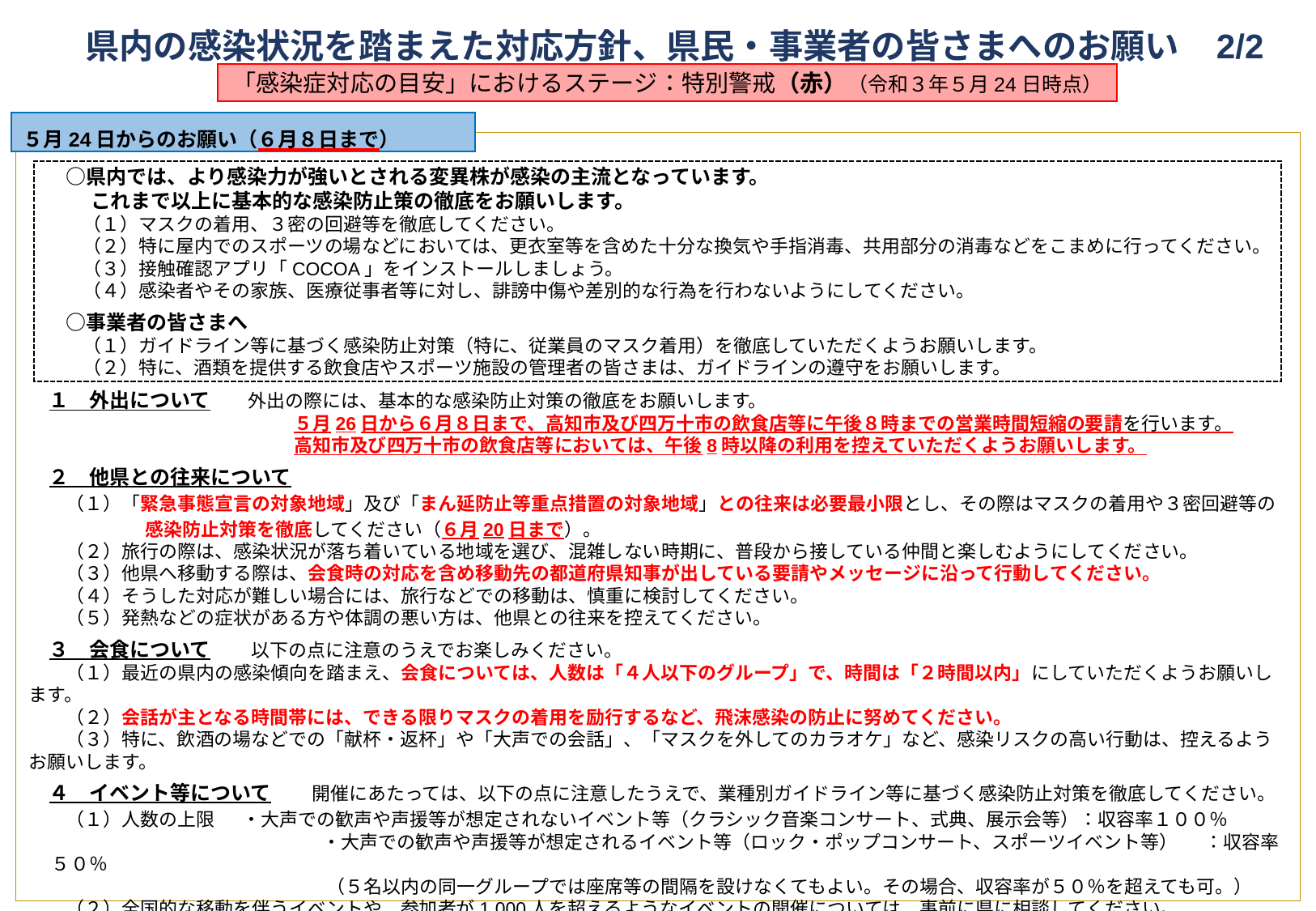

「感染症対応の目安」におけるステージ：特別警戒（赤）
（令和３年５月24日時点）
　県内の感染状況を踏まえた対応方針、県民・事業者の皆さまへのお願い　2/2
継続していただく取り組み（６月８日まで）

　　最近の県内の感染傾向を踏まえ、
　　会食については、人数は「４人以下のグループ」で、時間は「２時間以内」にしていただくようお願いします。
「感染症対応の目安」におけるステージ：特別警戒（赤）（令和３年５月24日時点）
５月24日からのお願い（６月８日まで）

　○県内では、より感染力が強いとされる変異株が感染の主流となっています。
　　 これまで以上に基本的な感染防止策の徹底をお願いします。
　　（１）マスクの着用、３密の回避等を徹底してください。
　　（２）特に屋内でのスポーツの場などにおいては、更衣室等を含めた十分な換気や手指消毒、共用部分の消毒などをこまめに行ってください。
　　（３）接触確認アプリ「COCOA」をインストールしましょう。
　　（４）感染者やその家族、医療従事者等に対し、誹謗中傷や差別的な行為を行わないようにしてください。

　○事業者の皆さまへ
　　（１）ガイドライン等に基づく感染防止対策（特に、従業員のマスク着用）を徹底していただくようお願いします。
　　（２）特に、酒類を提供する飲食店やスポーツ施設の管理者の皆さまは、ガイドラインの遵守をお願いします。
　１　外出について　　外出の際には、基本的な感染防止対策の徹底をお願いします。
　　　　　　　　　　　　　　 ５月26日から６月８日まで、高知市及び四万十市の飲食店等に午後８時までの営業時間短縮の要請を行います。
　　　　　　　　　　　　　　 高知市及び四万十市の飲食店等においては、午後8時以降の利用を控えていただくようお願いします。

　２　他県との往来について
　　（１）「緊急事態宣言の対象地域」及び「まん延防止等重点措置の対象地域」との往来は必要最小限とし、その際はマスクの着用や３密回避等の
　　　　　　 感染防止対策を徹底してください（６月20日まで）。
　　（２）旅行の際は、感染状況が落ち着いている地域を選び、混雑しない時期に、普段から接している仲間と楽しむようにしてください。
　　（３）他県へ移動する際は、会食時の対応を含め移動先の都道府県知事が出している要請やメッセージに沿って行動してください。
　　（４）そうした対応が難しい場合には、旅行などでの移動は、慎重に検討してください。
　　（５）発熱などの症状がある方や体調の悪い方は、他県との往来を控えてください。

　３　会食について　　以下の点に注意のうえでお楽しみください。
　　（１）最近の県内の感染傾向を踏まえ、会食については、人数は「４人以下のグループ」で、時間は「２時間以内」にしていただくようお願いします。
　　（２）会話が主となる時間帯には、できる限りマスクの着用を励行するなど、飛沫感染の防止に努めてください。
　　（３）特に、飲酒の場などでの「献杯・返杯」や「大声での会話」、「マスクを外してのカラオケ」など、感染リスクの高い行動は、控えるようお願いします。

　４　イベント等について　　開催にあたっては、以下の点に注意したうえで、業種別ガイドライン等に基づく感染防止対策を徹底してください。
　　（１）人数の上限　  ・大声での歓声や声援等が想定されないイベント等（クラシック音楽コンサート、式典、展示会等）：収容率１００％
　　　　　　　　　　　　　　　　 ・大声での歓声や声援等が想定されるイベント等（ロック・ポップコンサート、スポーツイベント等）  　：収容率　 ５０％
　　　　　　　　　　　　　　　　（５名以内の同一グループでは座席等の間隔を設けなくてもよい。その場合、収容率が５０％を超えても可。）
　　（２）全国的な移動を伴うイベントや、参加者が1,000人を超えるようなイベントの開催については、事前に県に相談してください。

　５　県立施設について　　 業種別ガイドライン等に基づく感染防止対策を徹底したうえで、通常どおり開館しています。